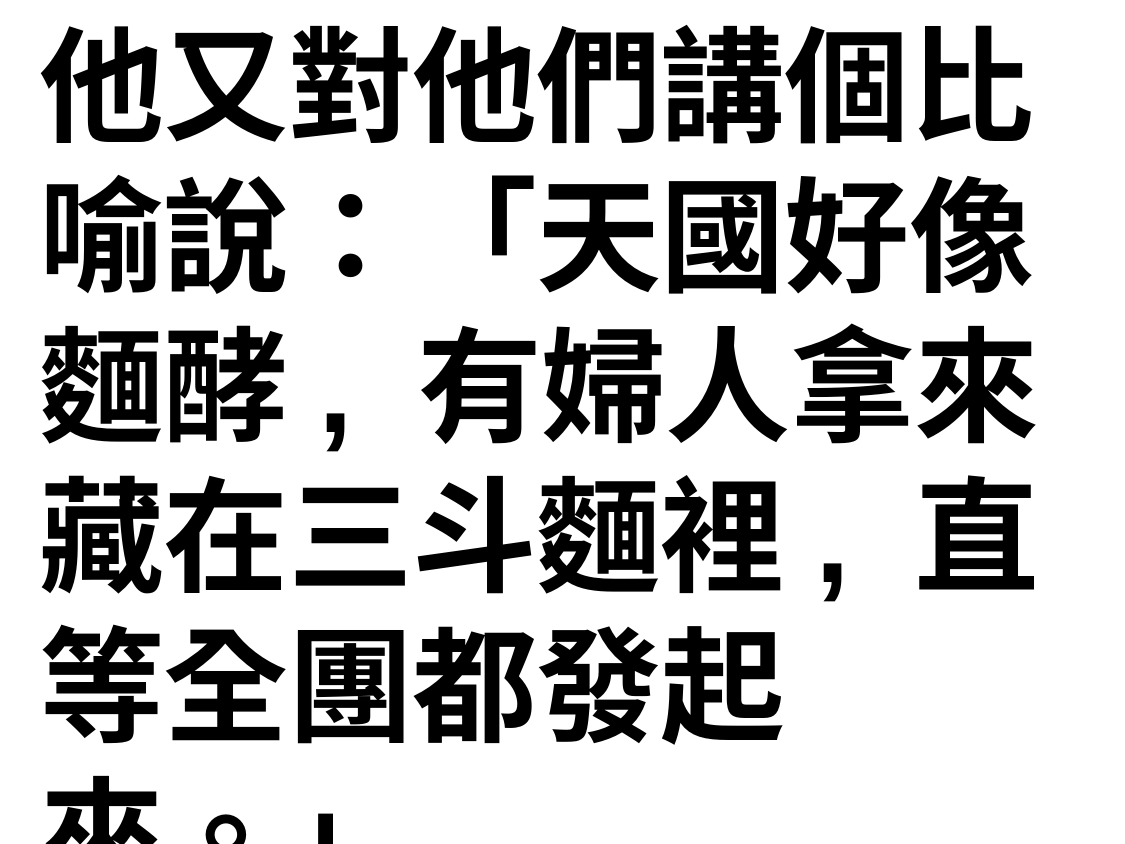

他又對他們講個比喻說：「天國好像麵酵, 有婦人拿來藏在三斗麵裡, 直等全團都發起來。」